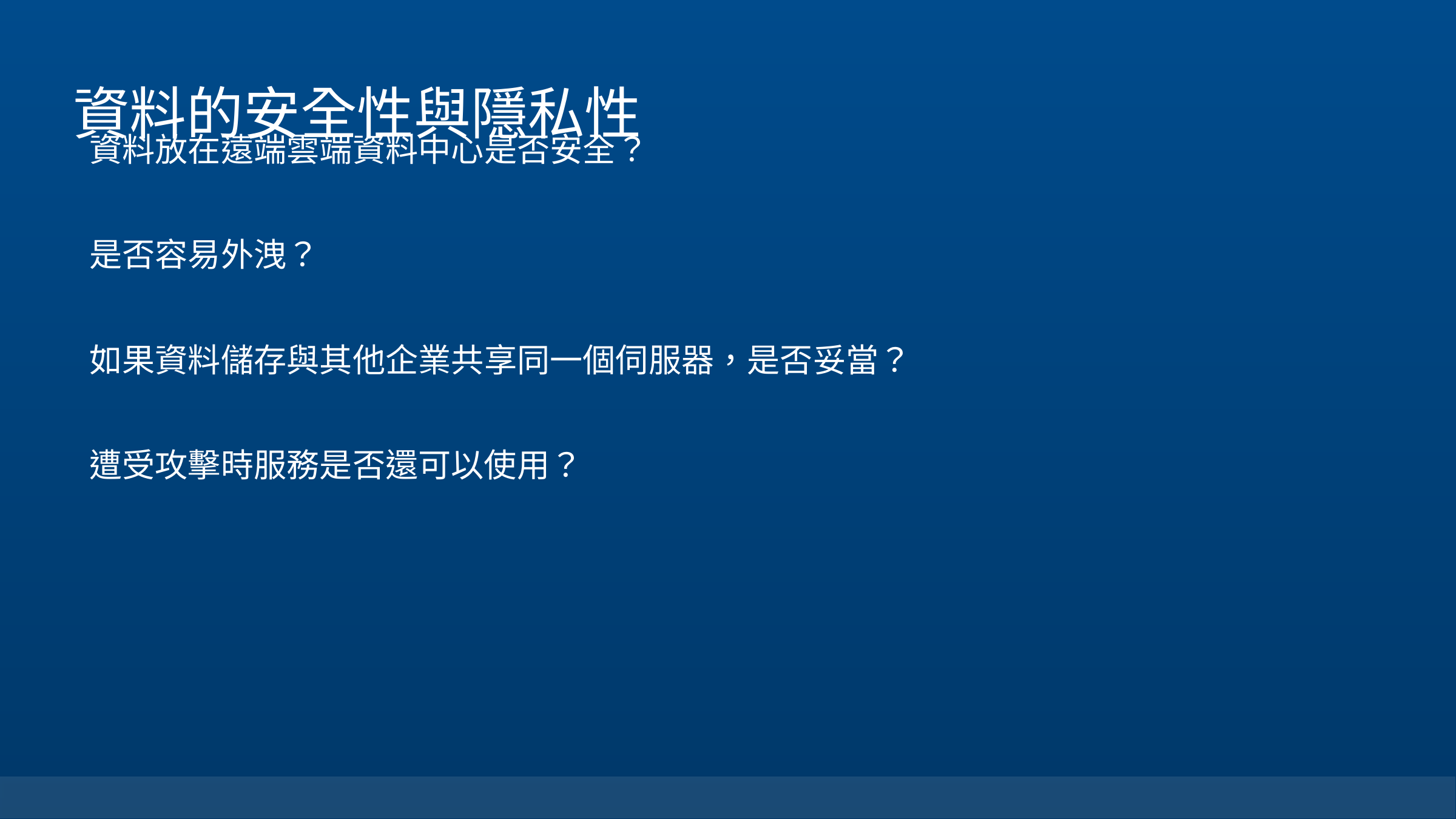

# 資料的安全性與隱私性
資料放在遠端雲端資料中心是否安全？

是否容易外洩？

如果資料儲存與其他企業共享同一個伺服器，是否妥當？

遭受攻擊時服務是否還可以使用？